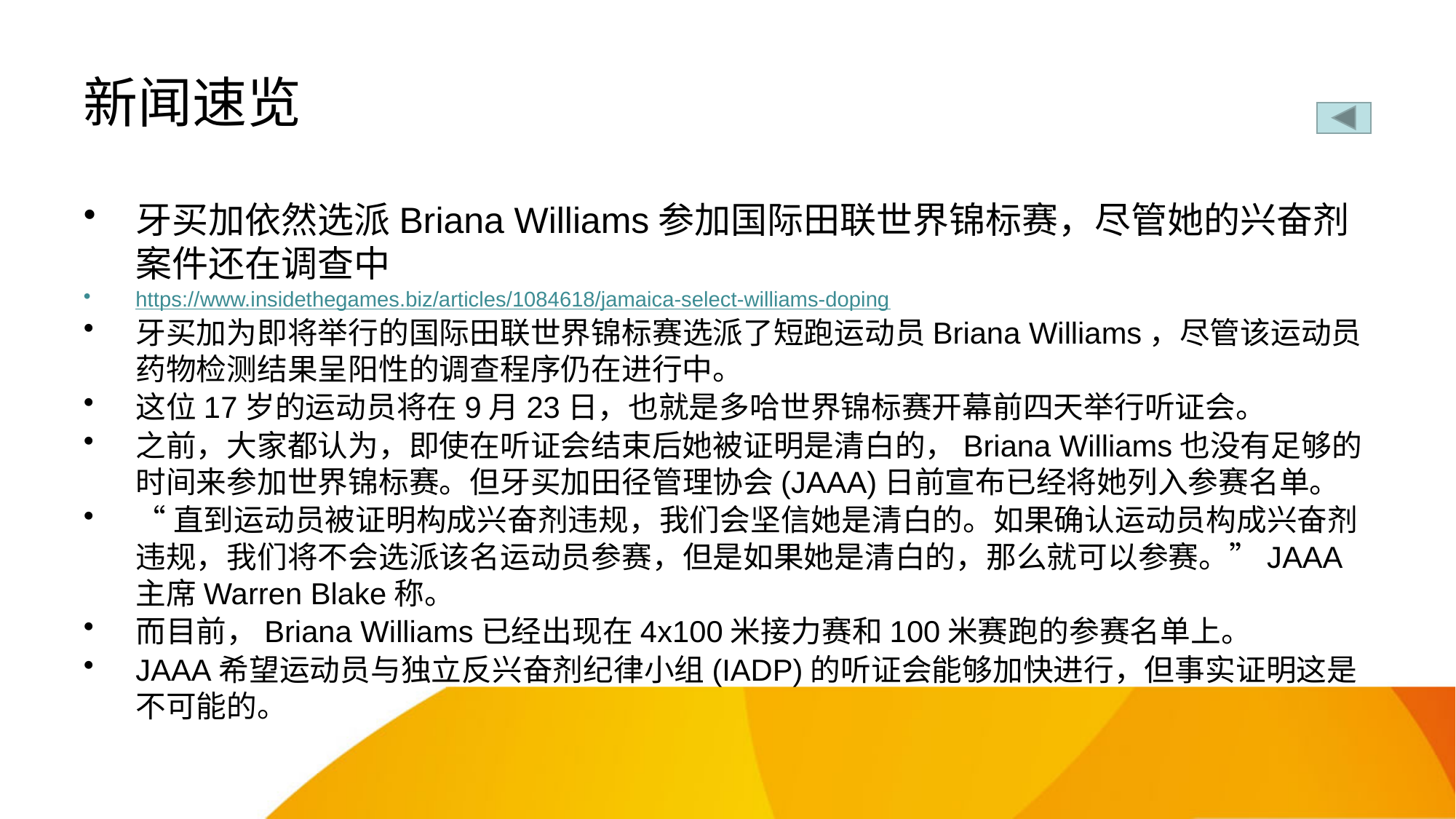

# 新闻速览

牙买加依然选派Briana Williams参加国际田联世界锦标赛，尽管她的兴奋剂案件还在调查中
https://www.insidethegames.biz/articles/1084618/jamaica-select-williams-doping
牙买加为即将举行的国际田联世界锦标赛选派了短跑运动员Briana Williams，尽管该运动员药物检测结果呈阳性的调查程序仍在进行中。
这位17岁的运动员将在9月23日，也就是多哈世界锦标赛开幕前四天举行听证会。
之前，大家都认为，即使在听证会结束后她被证明是清白的，Briana Williams也没有足够的时间来参加世界锦标赛。但牙买加田径管理协会(JAAA)日前宣布已经将她列入参赛名单。
“直到运动员被证明构成兴奋剂违规，我们会坚信她是清白的。如果确认运动员构成兴奋剂违规，我们将不会选派该名运动员参赛，但是如果她是清白的，那么就可以参赛。”JAAA主席Warren Blake称。
而目前，Briana Williams已经出现在4x100米接力赛和100米赛跑的参赛名单上。
JAAA希望运动员与独立反兴奋剂纪律小组(IADP)的听证会能够加快进行，但事实证明这是不可能的。